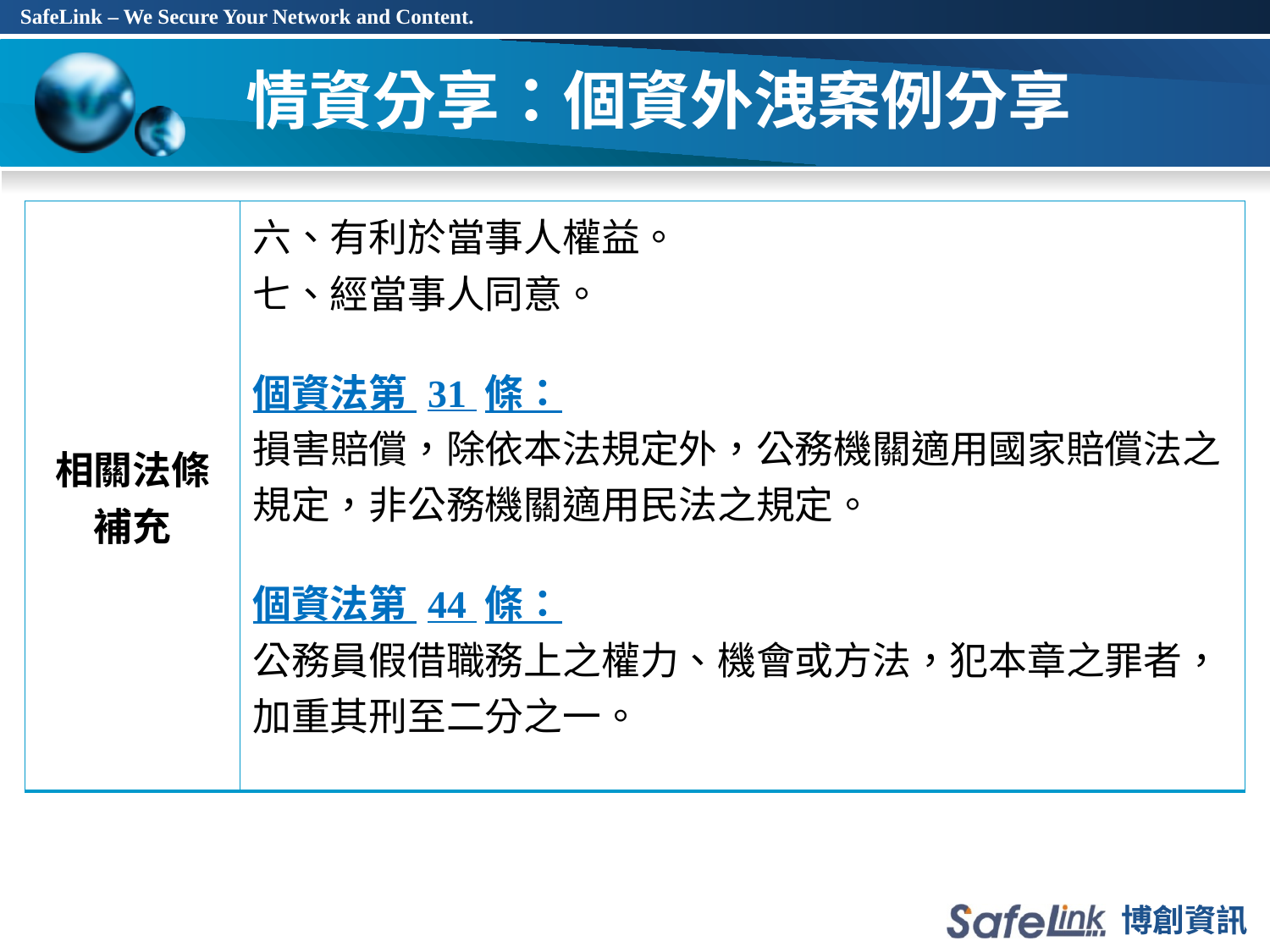

# 情資分享：個資外洩案例分享
| 相關法條補充 | 六、有利於當事人權益。 七、經當事人同意。 個資法第 31 條： 損害賠償，除依本法規定外，公務機關適用國家賠償法之規定，非公務機關適用民法之規定。 個資法第 44 條： 公務員假借職務上之權力、機會或方法，犯本章之罪者，加重其刑至二分之一。 |
| --- | --- |